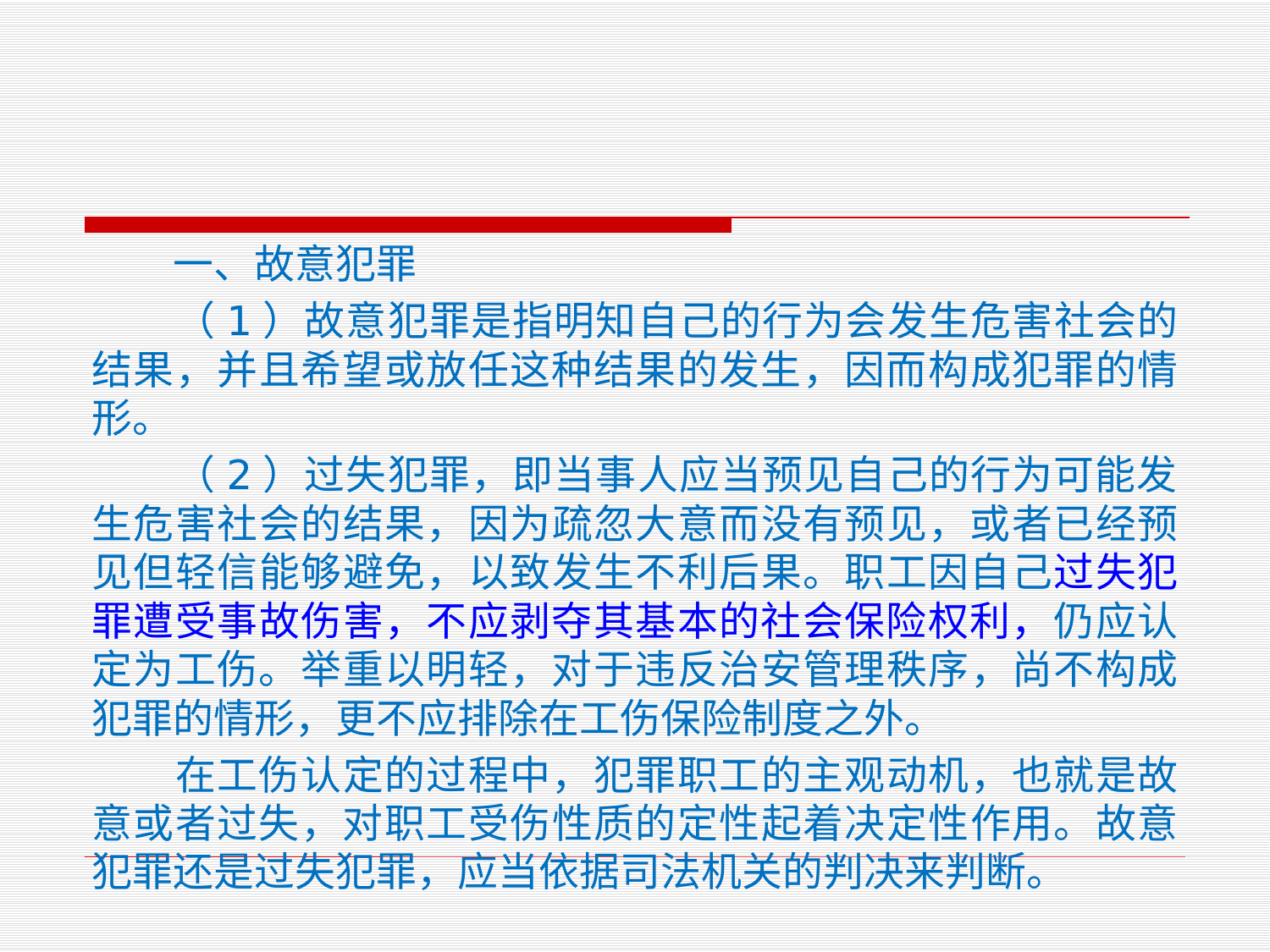

一、故意犯罪
　　（1）故意犯罪是指明知自己的行为会发生危害社会的结果，并且希望或放任这种结果的发生，因而构成犯罪的情形。
　　（2）过失犯罪，即当事人应当预见自己的行为可能发生危害社会的结果，因为疏忽大意而没有预见，或者已经预见但轻信能够避免，以致发生不利后果。职工因自己过失犯罪遭受事故伤害，不应剥夺其基本的社会保险权利，仍应认定为工伤。举重以明轻，对于违反治安管理秩序，尚不构成犯罪的情形，更不应排除在工伤保险制度之外。
　　在工伤认定的过程中，犯罪职工的主观动机，也就是故意或者过失，对职工受伤性质的定性起着决定性作用。故意犯罪还是过失犯罪，应当依据司法机关的判决来判断。